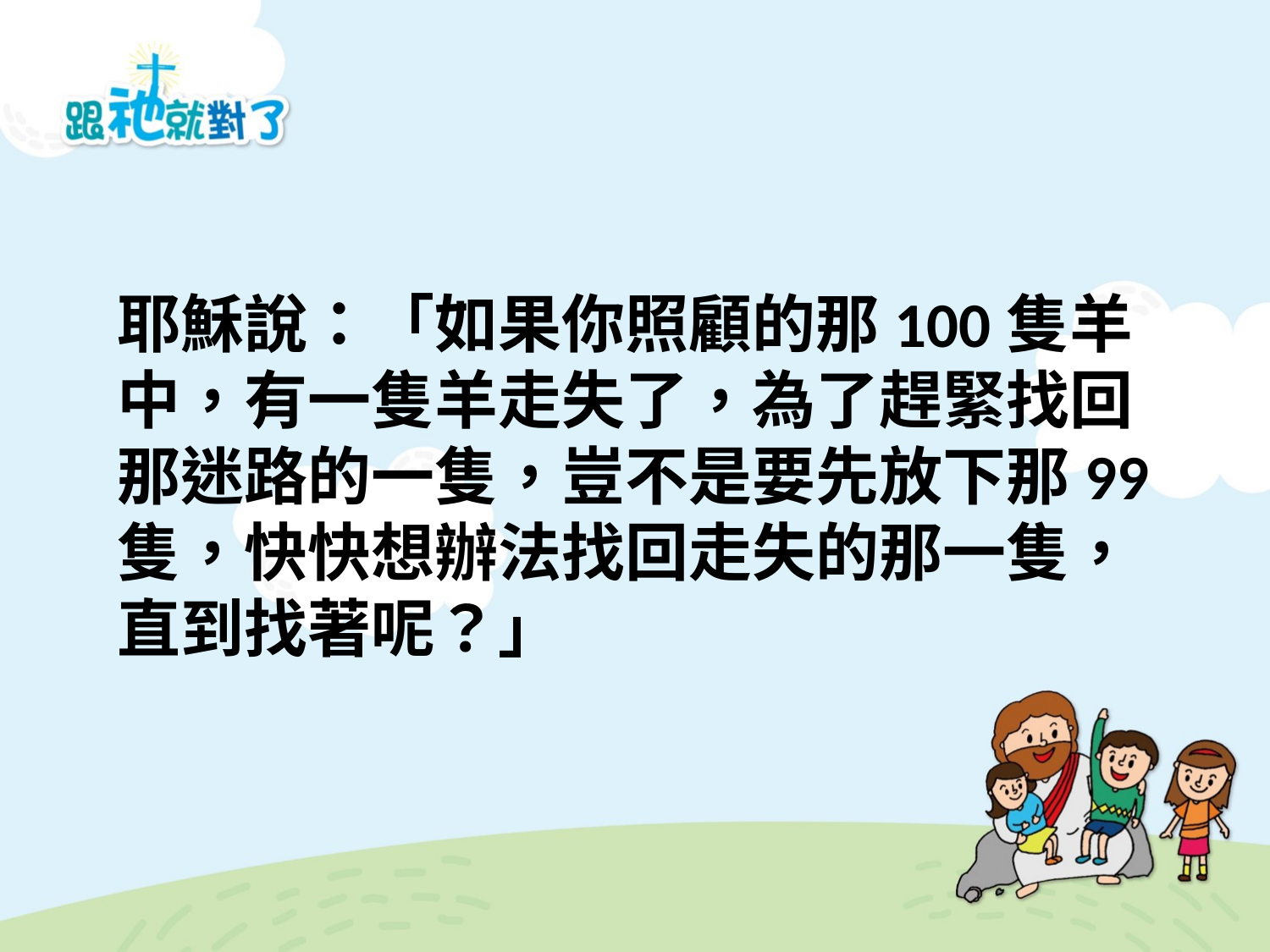

耶穌說：「如果你照顧的那100隻羊中，有一隻羊走失了，為了趕緊找回那迷路的一隻，豈不是要先放下那99隻，快快想辦法找回走失的那一隻，直到找著呢？」